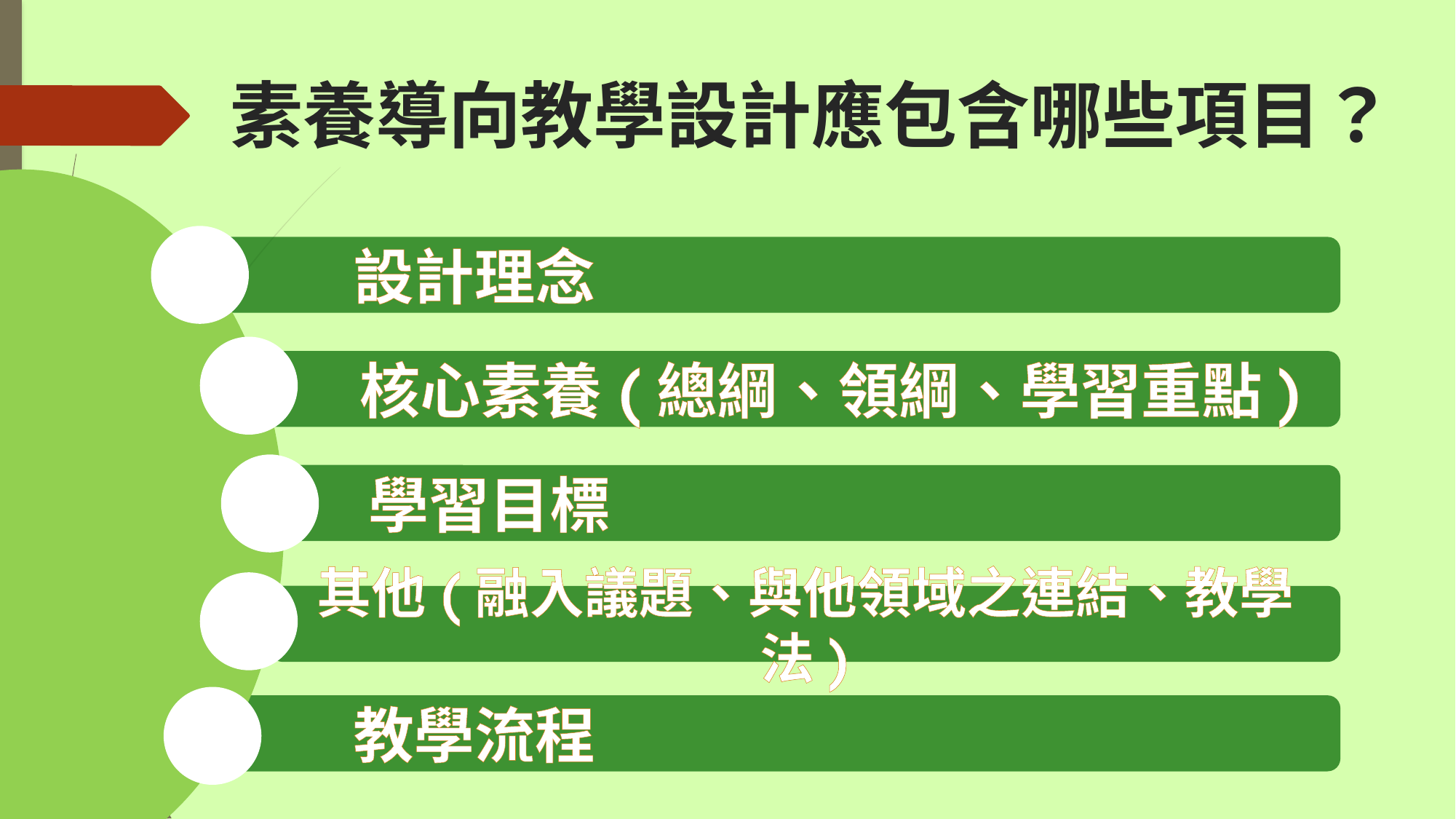

# 素養導向教學設計應包含哪些項目？

         設計理念

     核心素養(總綱、領綱、學習重點)

     學習目標

其他(融入議題、與他領域之連結、教學法)

         教學流程